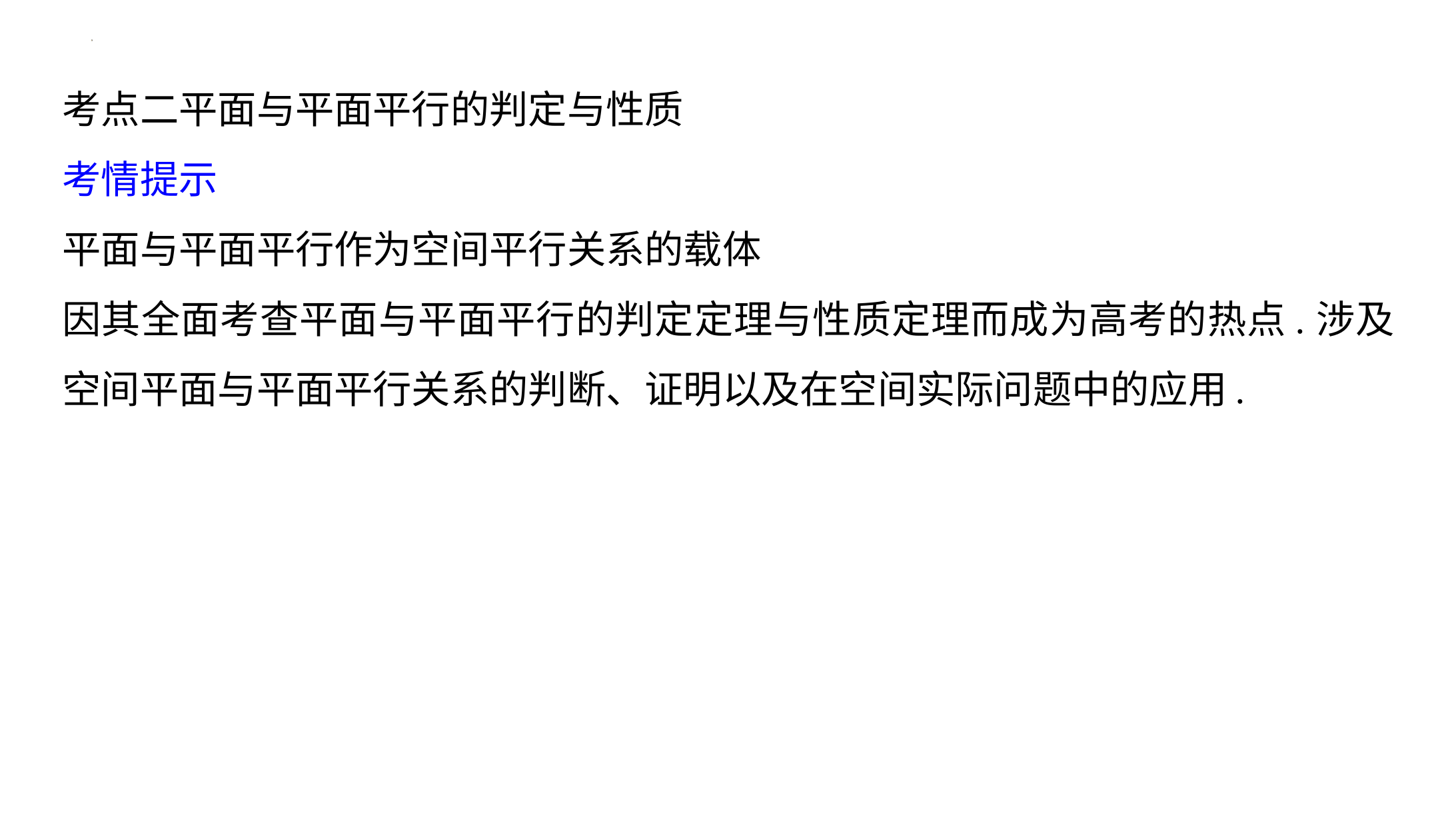

考点二平面与平面平行的判定与性质
考情提示
平面与平面平行作为空间平行关系的载体
因其全面考查平面与平面平行的判定定理与性质定理而成为高考的热点.涉及空间平面与平面平行关系的判断、证明以及在空间实际问题中的应用.